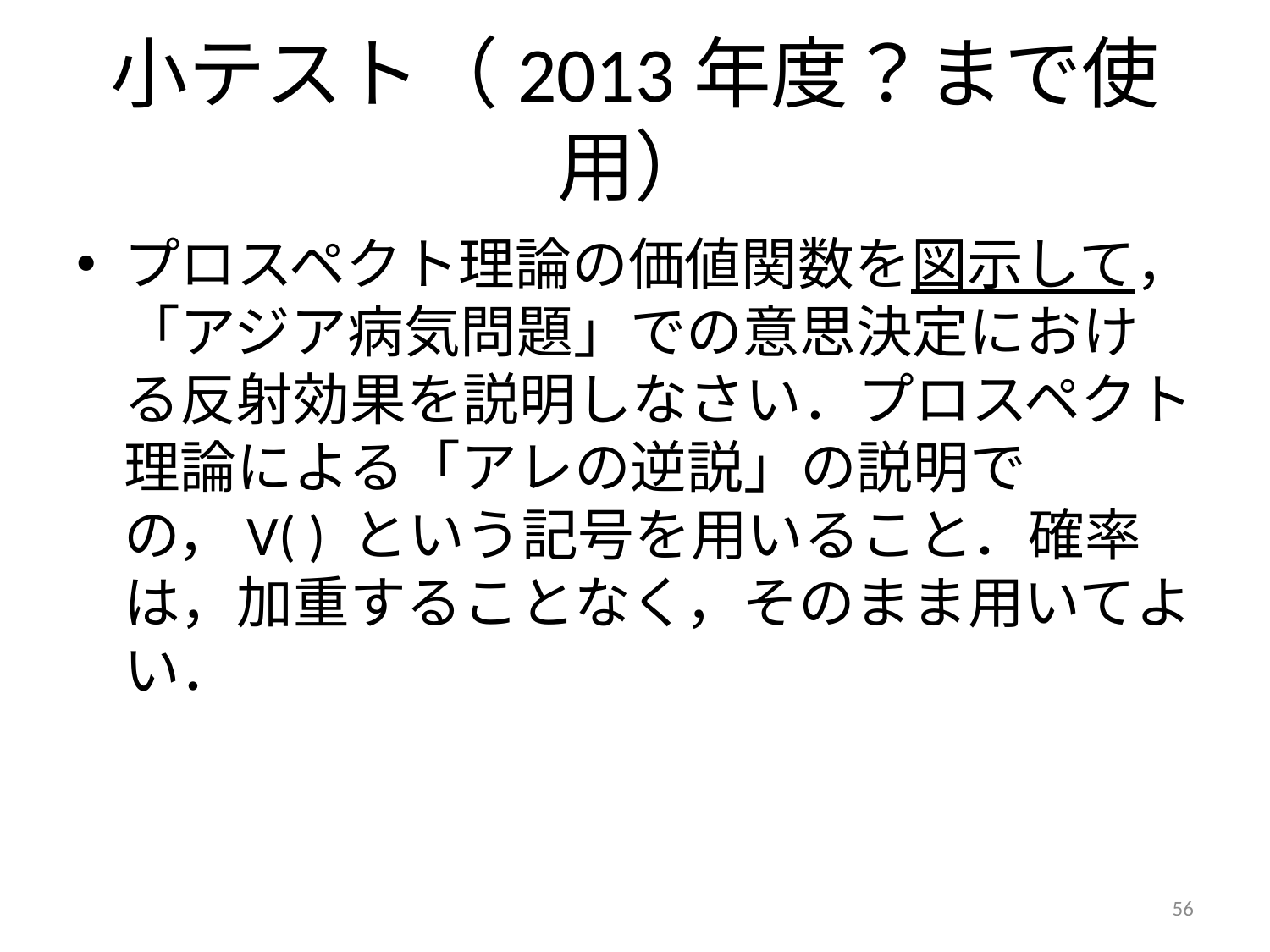

# 小テスト（2013年度？まで使用）
プロスペクト理論の価値関数を図示して，「アジア病気問題」での意思決定における反射効果を説明しなさい．プロスペクト理論による「アレの逆説」の説明での，V( ) という記号を用いること．確率は，加重することなく，そのまま用いてよい．
56